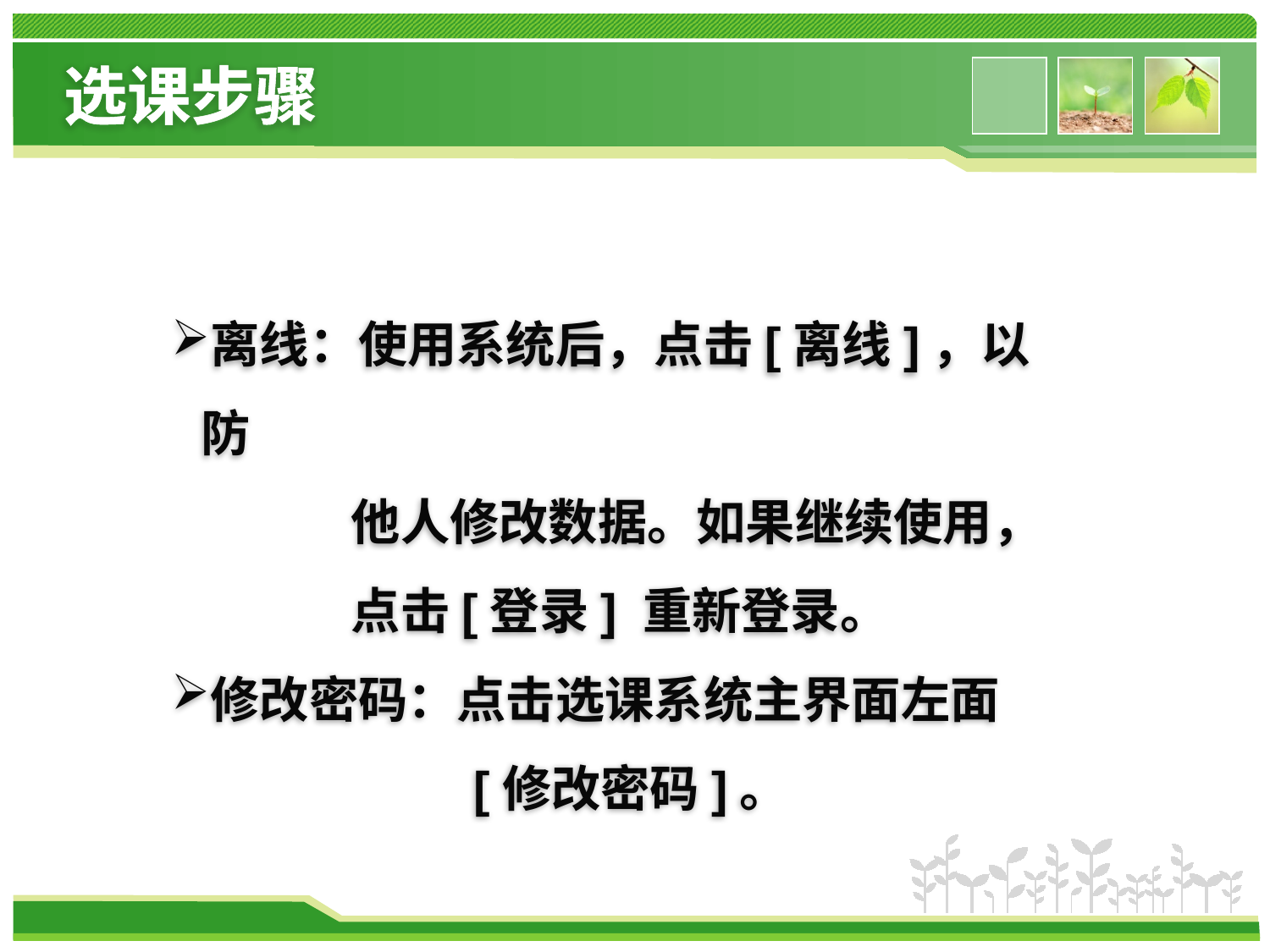

选课步骤
离线：使用系统后，点击[离线]，以防
               他人修改数据。如果继续使用，
               点击[登录] 重新登录。
修改密码：点击选课系统主界面左面
                      [修改密码]。